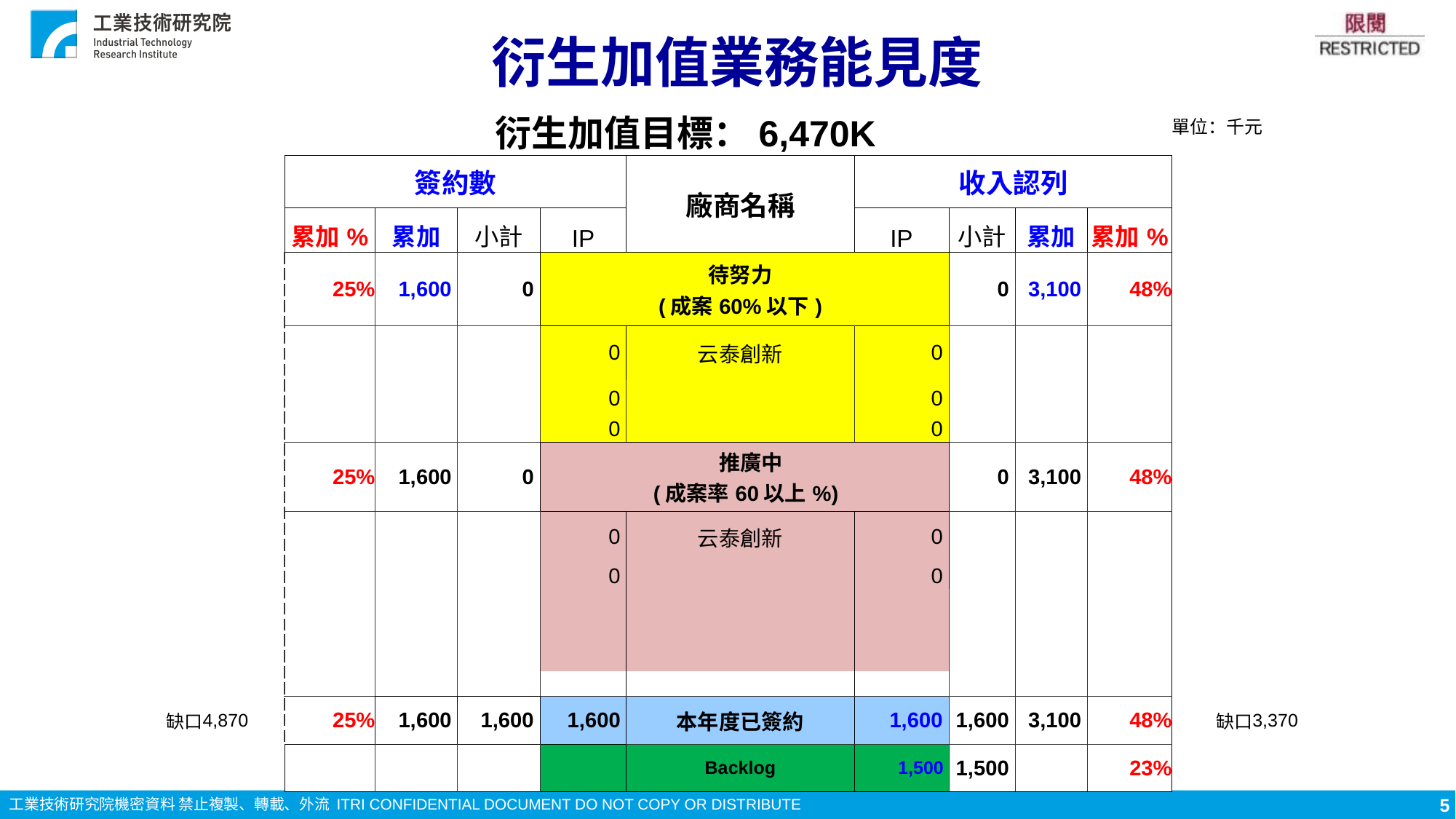

# 衍生加值業務能見度
衍生加值目標：6,470K
單位：千元
|  |  | 簽約數 |  |  |  | 廠商名稱 | 收入認列 |  |  |  |  |  |
| --- | --- | --- | --- | --- | --- | --- | --- | --- | --- | --- | --- | --- |
|  |  | 累加% | 累加 | 小計 | IP |  | IP | 小計 | 累加 | 累加% |  |  |
|  |  | 25% | 1,600 | 0 |  | 待努力 (成案60%以下) |  | 0 | 3,100 | 48% |  |  |
|  |  |  |  | 0 | 0 | 云泰創新 | 0 | 0 |  |  |  |  |
|  |  |  |  |  | 0 |  | 0 |  |  |  |  |  |
|  |  |  |  |  | 0 |  | 0 | 0 |  |  |  |  |
|  |  | 25% | 1,600 | 0 |  | 推廣中 (成案率60以上%) |  | 0 | 3,100 | 48% |  |  |
|  |  |  |  | 0 | 0 | 云泰創新 | 0 | 0 |  |  |  |  |
|  |  |  |  |  | 0 |  | 0 |  |  |  |  |  |
|  |  |  |  |  |  |  |  |  |  |  |  |  |
|  |  |  |  |  |  |  |  |  |  |  |  |  |
|  |  |  |  |  |  |  |  |  |  |  |  |  |
|  |  |  |  |  |  |  |  |  |  |  |  |  |
| 缺口 | 4,870 | 25% | 1,600 | 1,600 | 1,600 | 本年度已簽約 | 1,600 | 1,600 | 3,100 | 48% | 缺口 | 3,370 |
|  |  |  |  |  |  | Backlog | 1,500 | 1,500 | 1,500 | 23% |  |  |
5